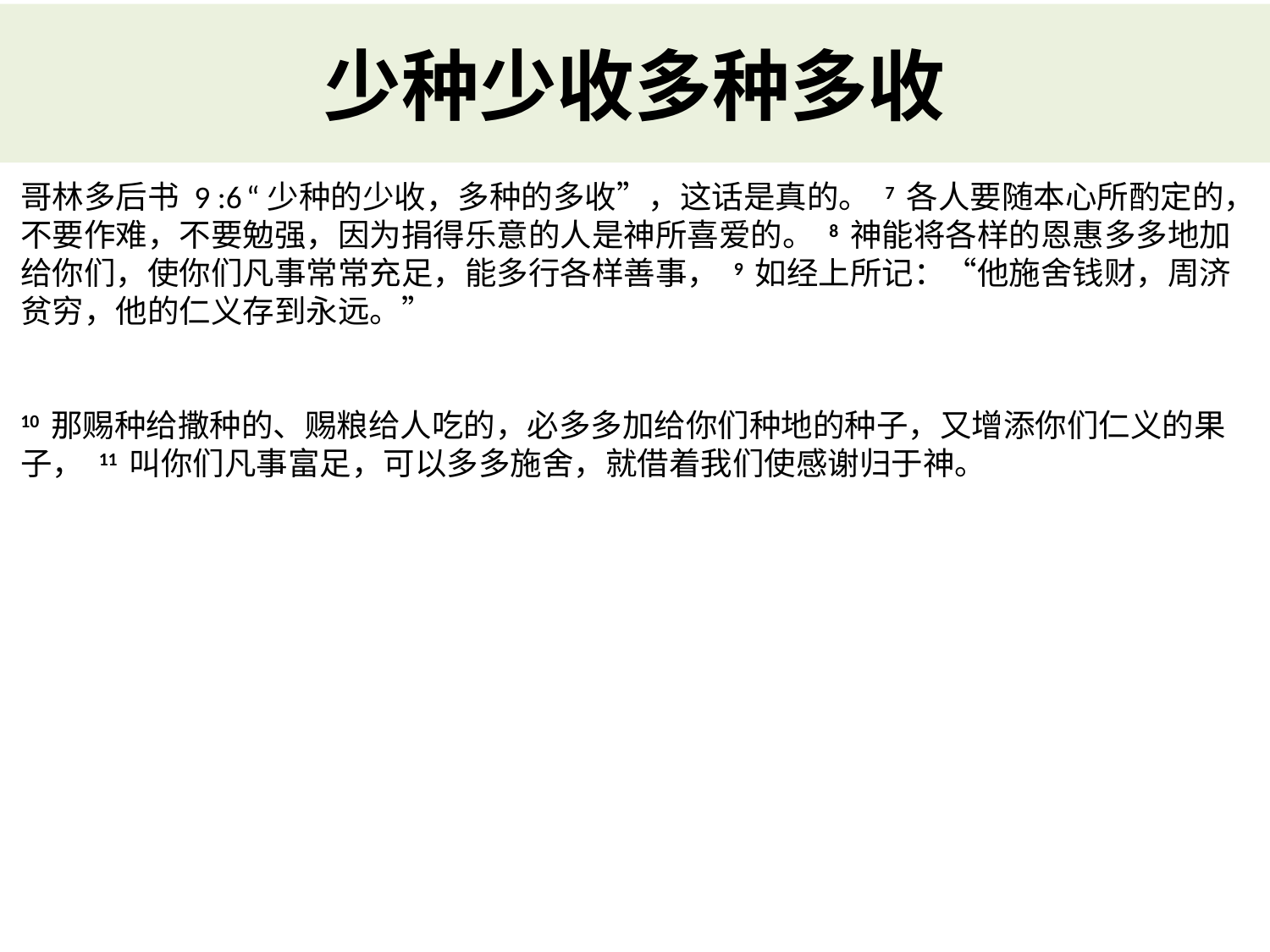

# 少种少收多种多收
哥林多后书 9 :6 “少种的少收，多种的多收”，这话是真的。 7 各人要随本心所酌定的，不要作难，不要勉强，因为捐得乐意的人是神所喜爱的。 8 神能将各样的恩惠多多地加给你们，使你们凡事常常充足，能多行各样善事， 9 如经上所记：“他施舍钱财，周济贫穷，他的仁义存到永远。”

10 那赐种给撒种的、赐粮给人吃的，必多多加给你们种地的种子，又增添你们仁义的果子， 11 叫你们凡事富足，可以多多施舍，就借着我们使感谢归于神。